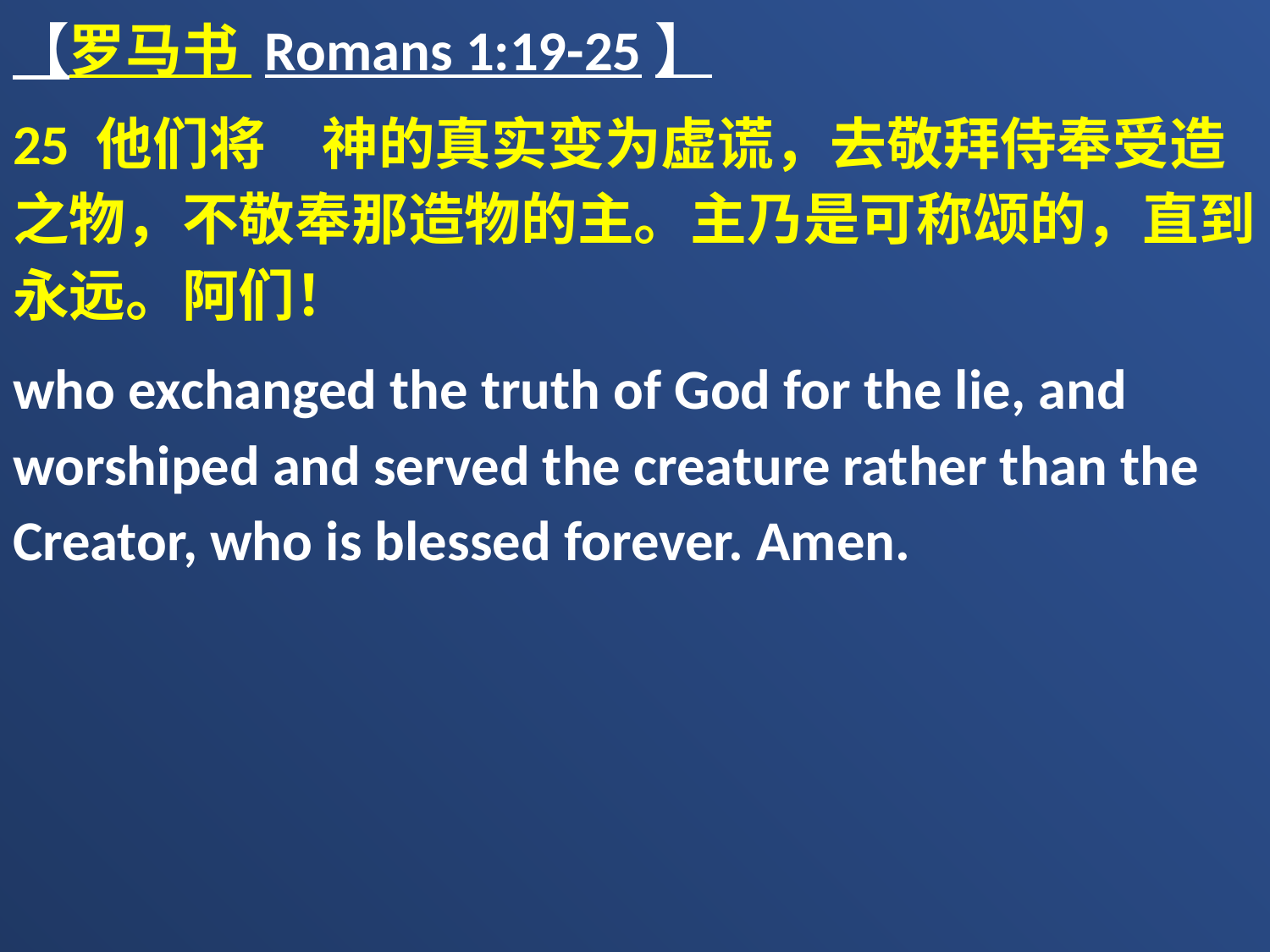

【罗马书 Romans 1:19-25】
25 他们将　神的真实变为虚谎，去敬拜侍奉受造之物，不敬奉那造物的主。主乃是可称颂的，直到永远。阿们！
who exchanged the truth of God for the lie, and worshiped and served the creature rather than the Creator, who is blessed forever. Amen.